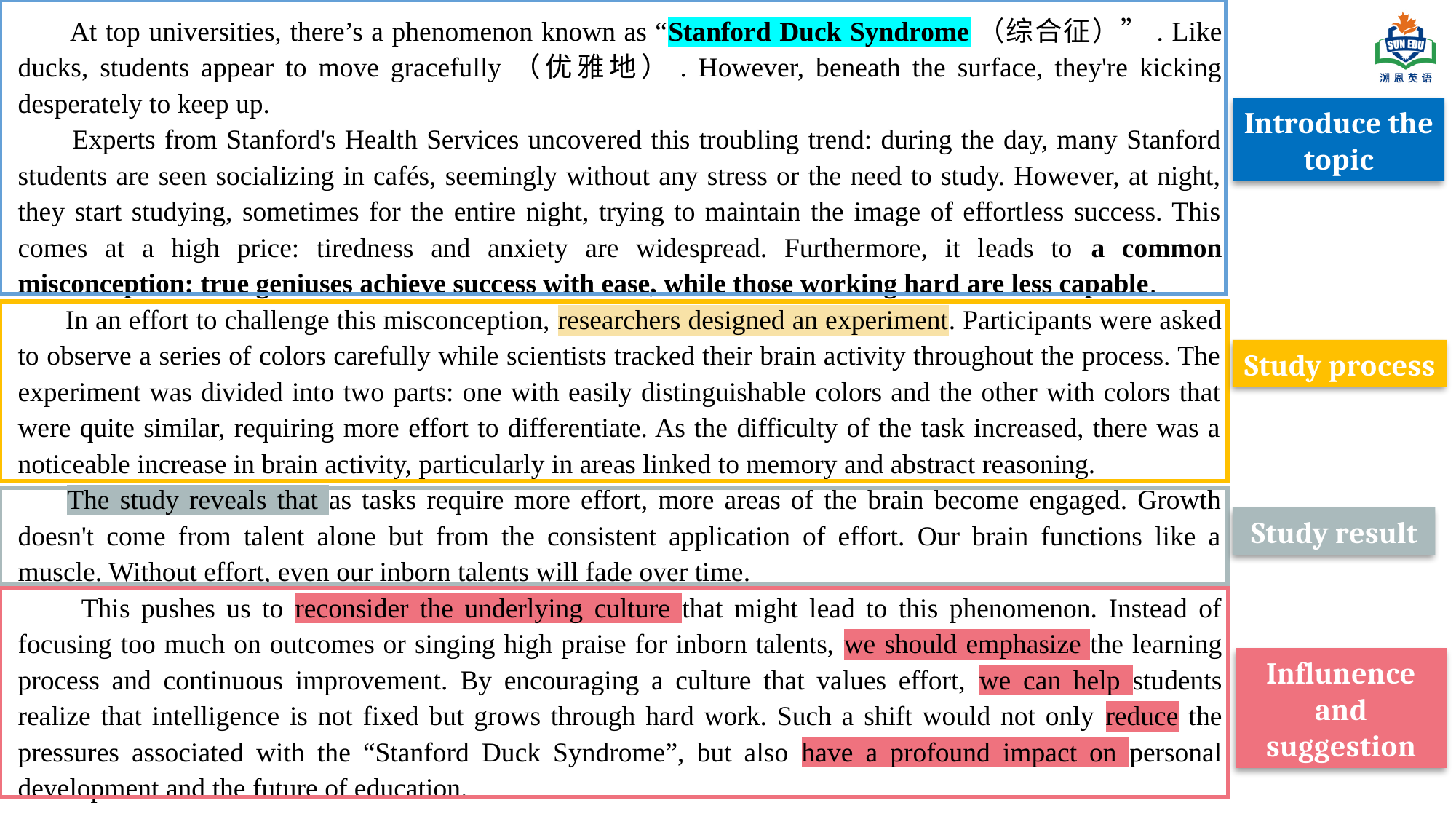

At top universities, there’s a phenomenon known as “Stanford Duck Syndrome（综合征）”. Like ducks, students appear to move gracefully（优雅地）. However, beneath the surface, they're kicking desperately to keep up.
    Experts from Stanford's Health Services uncovered this troubling trend: during the day, many Stanford students are seen socializing in cafés, seemingly without any stress or the need to study. However, at night, they start studying, sometimes for the entire night, trying to maintain the image of effortless success. This comes at a high price: tiredness and anxiety are widespread. Furthermore, it leads to a common misconception: true geniuses achieve success with ease, while those working hard are less capable.
    In an effort to challenge this misconception, researchers designed an experiment. Participants were asked to observe a series of colors carefully while scientists tracked their brain activity throughout the process. The experiment was divided into two parts: one with easily distinguishable colors and the other with colors that were quite similar, requiring more effort to differentiate. As the difficulty of the task increased, there was a noticeable increase in brain activity, particularly in areas linked to memory and abstract reasoning.
   The study reveals that as tasks require more effort, more areas of the brain become engaged. Growth doesn't come from talent alone but from the consistent application of effort. Our brain functions like a muscle. Without effort, even our inborn talents will fade over time.
    This pushes us to reconsider the underlying culture that might lead to this phenomenon. Instead of focusing too much on outcomes or singing high praise for inborn talents, we should emphasize the learning process and continuous improvement. By encouraging a culture that values effort, we can help students realize that intelligence is not fixed but grows through hard work. Such a shift would not only reduce the pressures associated with the “Stanford Duck Syndrome”, but also have a profound impact on personal development and the future of education.
Introduce the topic

Study process

Study result

Influnence and suggestion